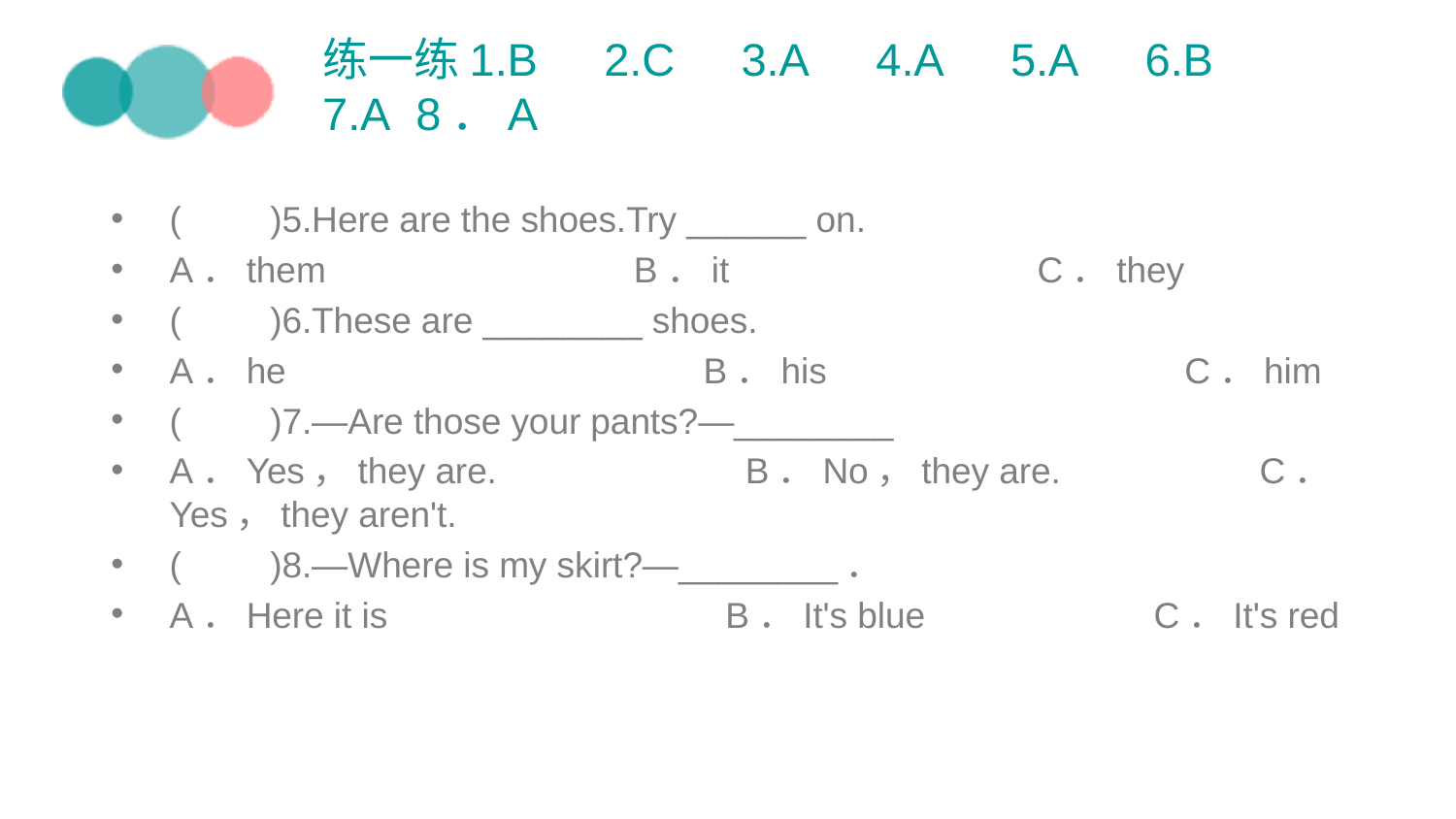

# 练一练1.B　2.C　3.A　4.A　5.A　6.B　7.A  8．A
(　　)5.Here are the shoes.Try ______ on.
A．them                               B．it                               C．they
(　　)6.These are ________ shoes.
A．he                                          B．his                                    C．him
(　　)7.—Are those your pants?—________
A．Yes，they are.                         B．No，they are.                    C．Yes，they aren't.
(　　)8.—Where is my skirt?—________．
A．Here it is                                  B．It's blue                       C．It's red